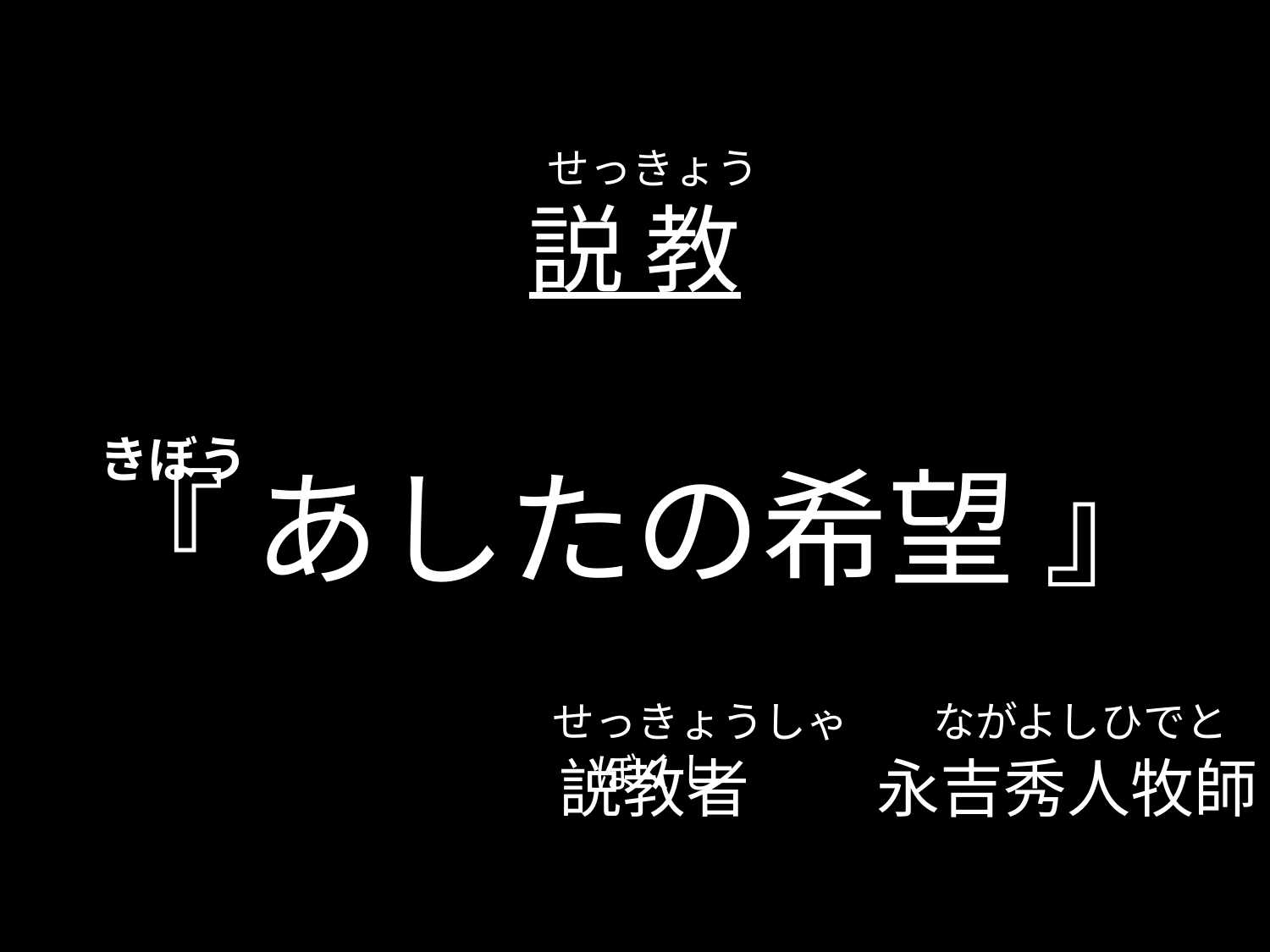

せっきょう
# 説 教
　　　　　　　　　　　　　　　　　　　　　　　きぼう
『 あしたの希望 』

説教者　　永吉秀人牧師
せっきょうしゃ　　ながよしひでと　ぼくし